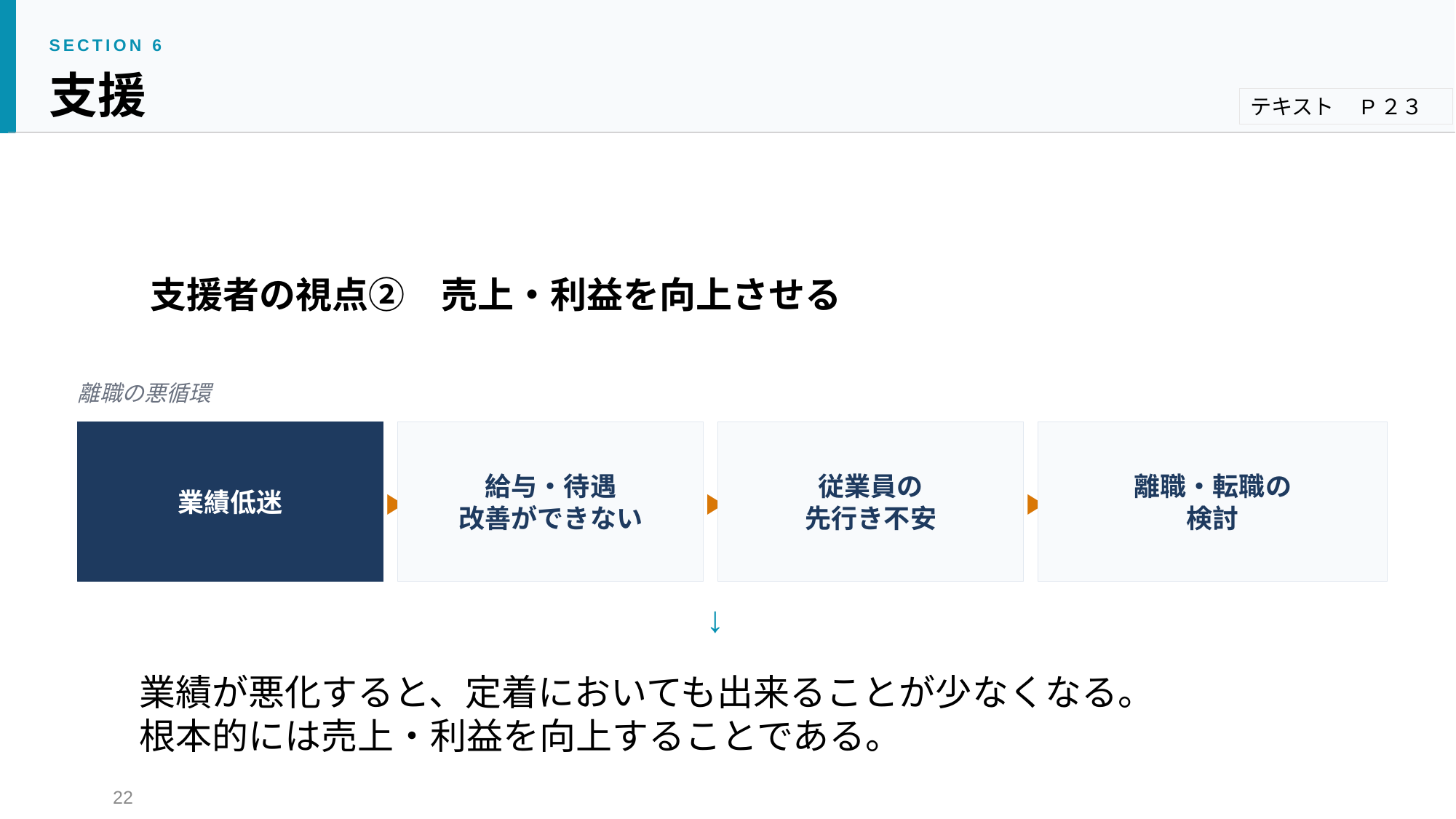

SECTION 6
支援
テキスト　P２３
支援者の視点②　売上・利益を向上させる
離職の悪循環

業績低迷

給与・待遇
改善ができない

従業員の
先行き不安

離職・転職の
検討
▶
▶
▶
↓
業績が悪化すると、定着においても出来ることが少なくなる。
根本的には売上・利益を向上することである。
→ 短時間勤務・テレワーク整備、業務マニュアル化による属人性排除で離職を防げる可能性
22
定着の鍵は制度よりも、日々の関わりの中にある。